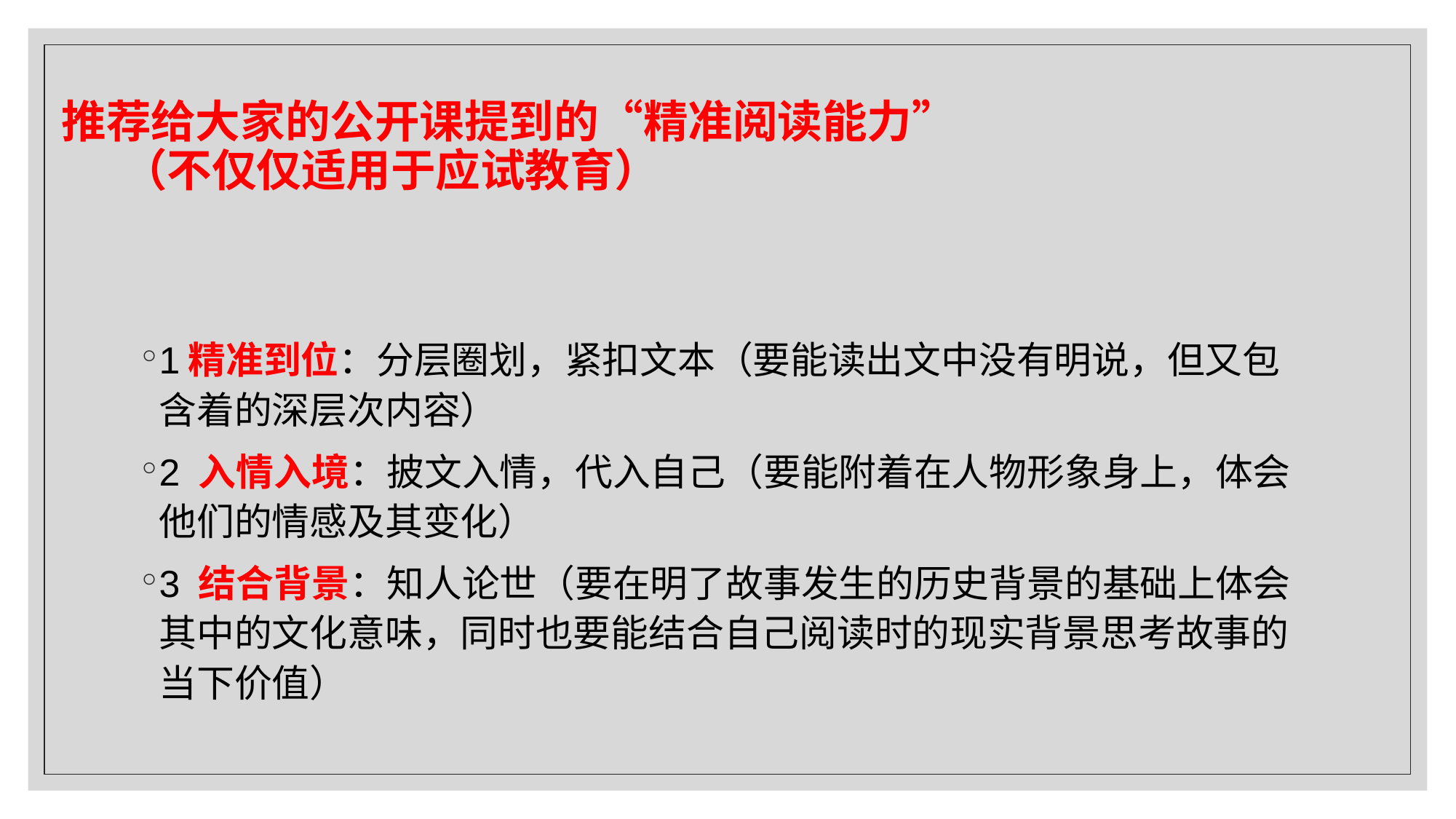

# 推荐给大家的公开课提到的“精准阅读能力” （不仅仅适用于应试教育）

1精准到位：分层圈划，紧扣文本（要能读出文中没有明说，但又包含着的深层次内容）
2 入情入境：披文入情，代入自己（要能附着在人物形象身上，体会他们的情感及其变化）
3 结合背景：知人论世（要在明了故事发生的历史背景的基础上体会其中的文化意味，同时也要能结合自己阅读时的现实背景思考故事的当下价值）